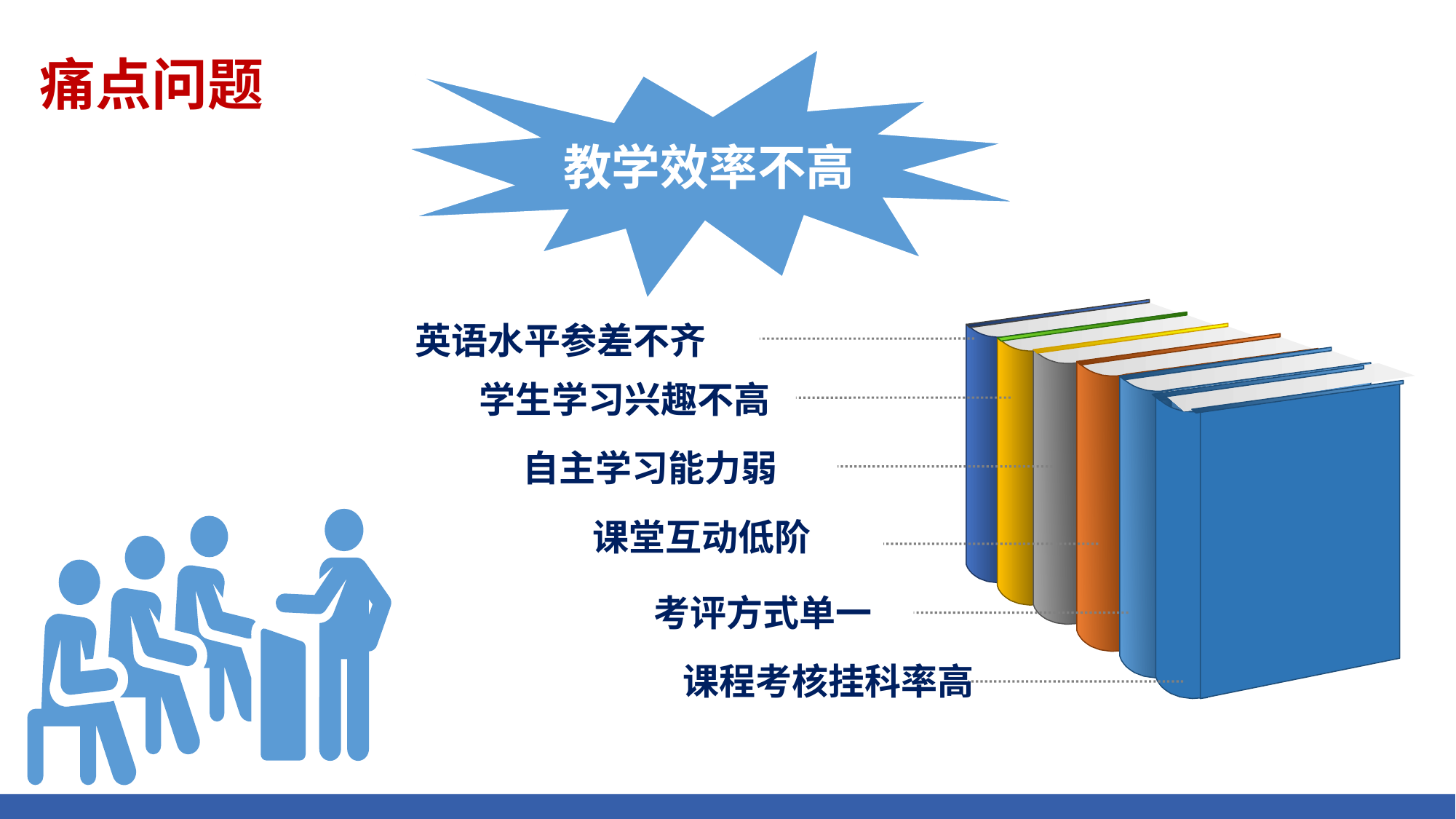

教学效率不高
# 痛点问题

英语水平参差不齐

学生学习兴趣不高

自主学习能力弱

课堂互动低阶

考评方式单一

课程考核挂科率高